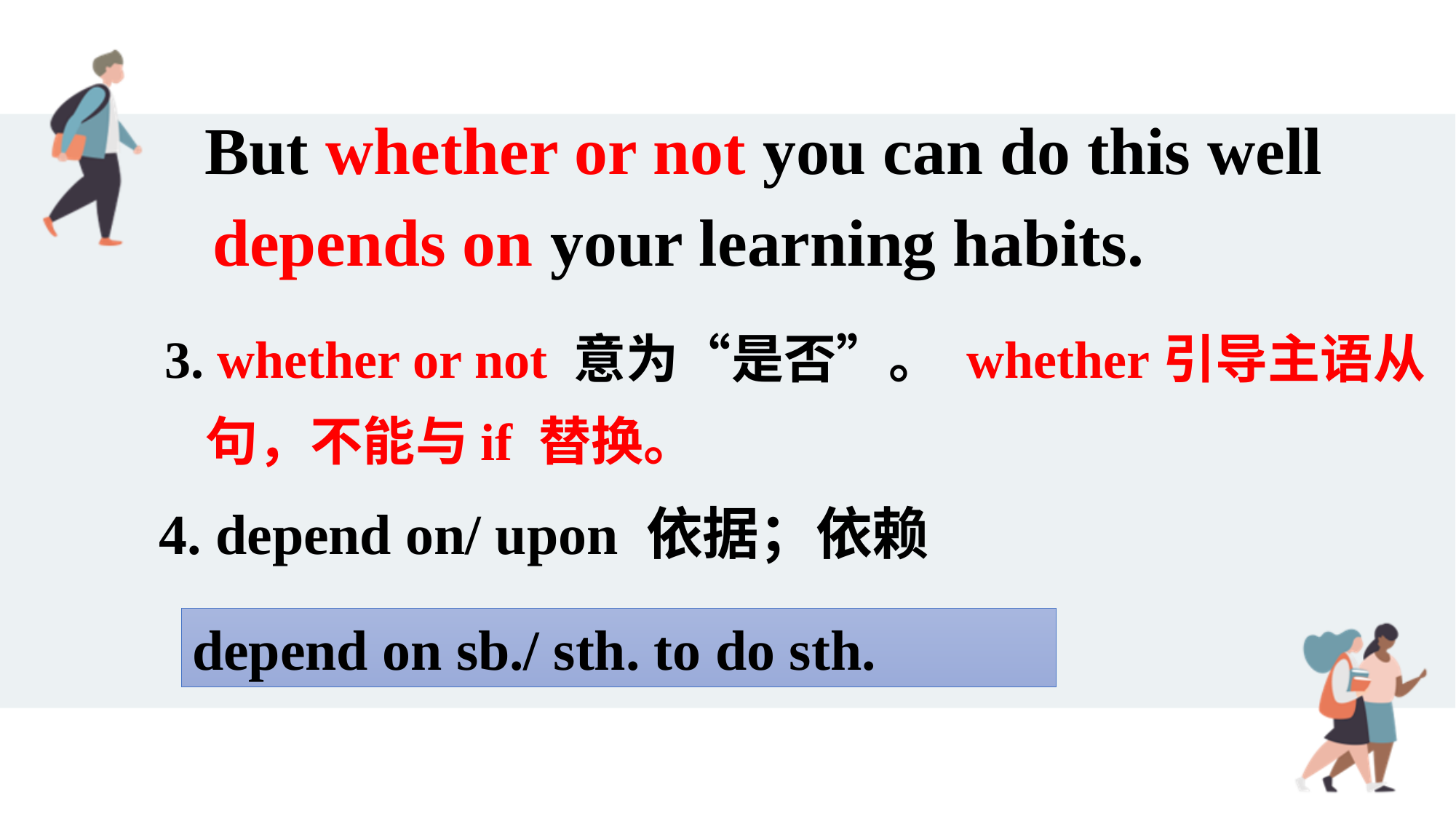

But whether or not you can do this well depends on your learning habits.
3. whether or not 意为“是否”。 whether引导主语从句，不能与if 替换。
4. depend on/ upon 依据；依赖
depend on sb./ sth. to do sth.